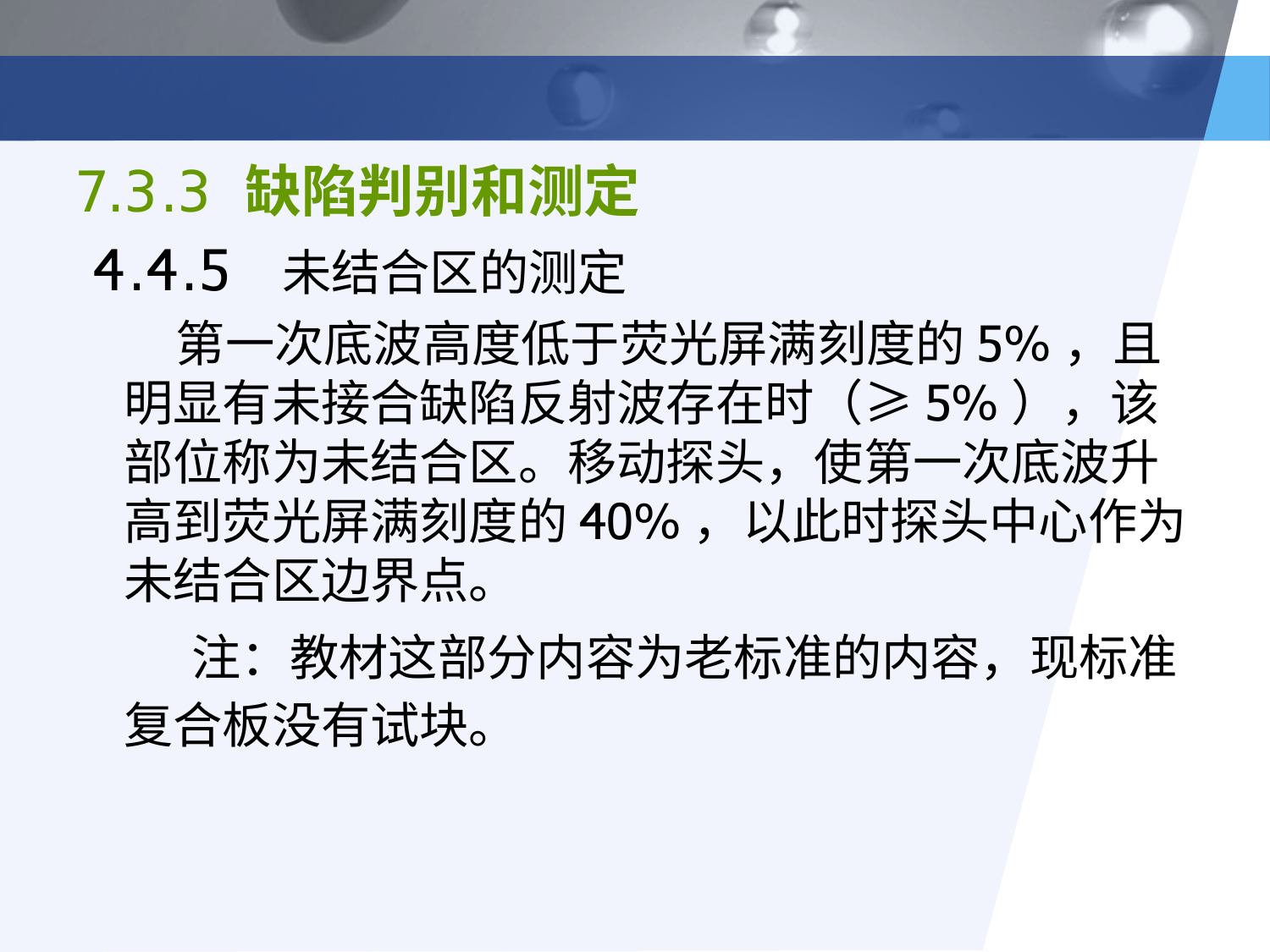

#
7.3.3 缺陷判别和测定
 4.4.5  未结合区的测定
        第一次底波高度低于荧光屏满刻度的5%，且明显有未接合缺陷反射波存在时（≥5%），该部位称为未结合区。移动探头，使第一次底波升高到荧光屏满刻度的40%，以此时探头中心作为未结合区边界点。
        注：教材这部分内容为老标准的内容，现标准复合板没有试块。